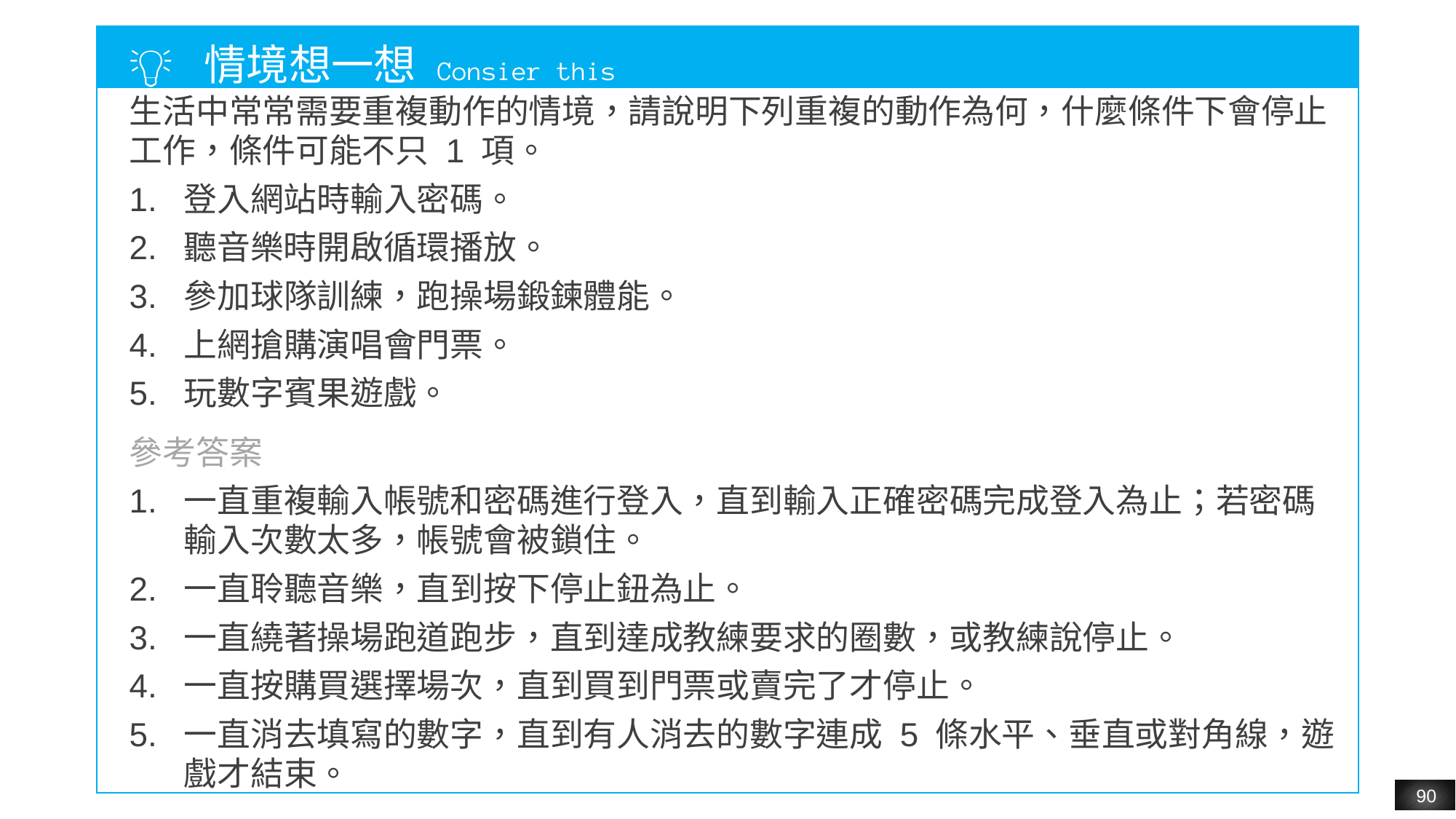

| 💡 情境想一想 Consier this |
| --- |
| 生活中常常需要重複動作的情境，請說明下列重複的動作為何，什麼條件下會停止工作，條件可能不只 1 項。 登入網站時輸入密碼。 聽音樂時開啟循環播放。 參加球隊訓練，跑操場鍛鍊體能。 上網搶購演唱會門票。 玩數字賓果遊戲。 |
| 參考答案 一直重複輸入帳號和密碼進行登入，直到輸入正確密碼完成登入為止；若密碼輸入次數太多，帳號會被鎖住。 一直聆聽音樂，直到按下停止鈕為止。 一直繞著操場跑道跑步，直到達成教練要求的圈數，或教練說停止。 一直按購買選擇場次，直到買到門票或賣完了才停止。 一直消去填寫的數字，直到有人消去的數字連成 5 條水平、垂直或對角線，遊戲才結束。 |